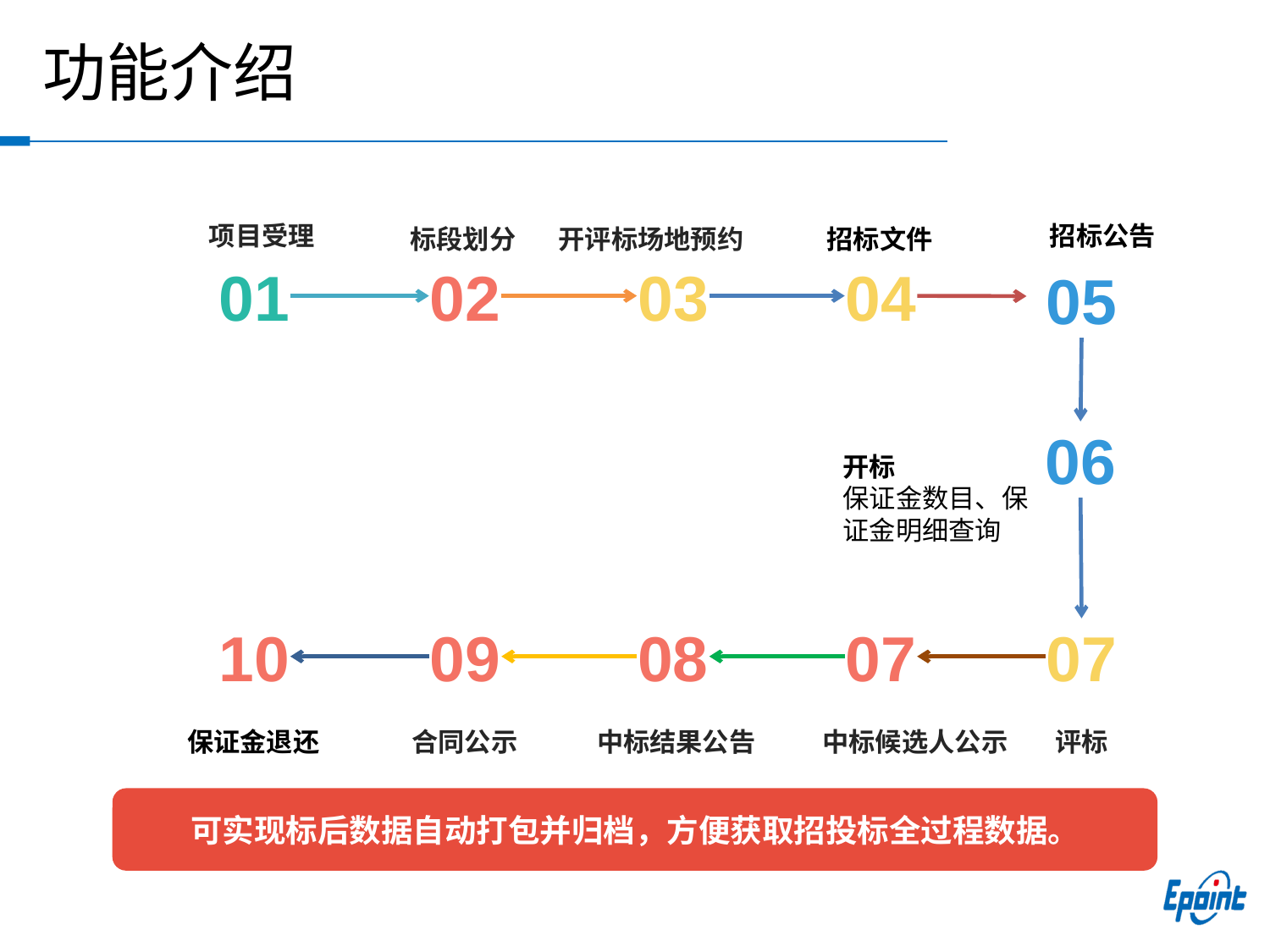

# 功能介绍
项目受理
招标文件
标段划分
01
02
03
06
开标
保证金数目、保证金明细查询
07
07
中标候选人公示
评标
可实现标后数据自动打包并归档，方便获取招投标全过程数据。
招标公告
开评标场地预约
04
05

10
09
08
保证金退还
合同公示
中标结果公告